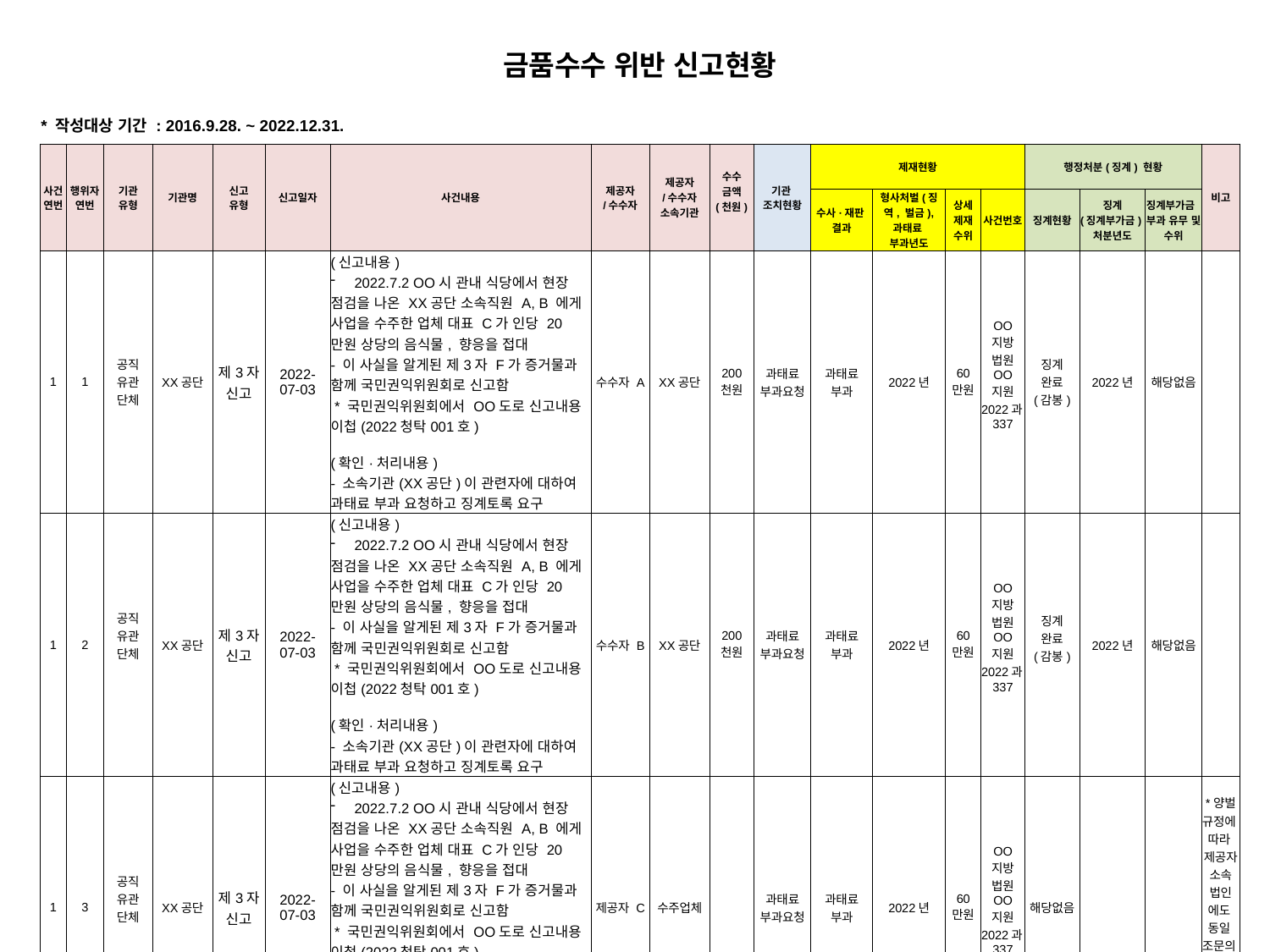

| 금품수수 위반 신고현황 |  |  |  |  |  |  |  |  |  |  |  |  |  |  |  |  |  |  |
| --- | --- | --- | --- | --- | --- | --- | --- | --- | --- | --- | --- | --- | --- | --- | --- | --- | --- | --- |
| \* 작성대상 기간 : 2016.9.28. ~ 2022.12.31. |  |  |  |  |  |  |  |  |  |  |  |  |  |  |  |  |  |  |
| 사건연번 | 행위자연번 | 기관 유형 | 기관명 | 신고 유형 | 신고일자 | 사건내용 | 제공자 /수수자 | 제공자 /수수자 소속기관 | 수수 금액 (천원) | 기관 조치현황 | 제재현황 |  |  |  | 행정처분(징계) 현황 |  |  | 비고 |
|  |  |  |  |  |  |  |  |  |  |  | 수사·재판 결과 | 형사처벌(징역, 벌금), 과태료 부과년도 | 상세 제재 수위 | 사건번호 | 징계현황 | 징계 (징계부가금) 처분년도 | 징계부가금 부과 유무 및 수위 |  |
| 1 | 1 | 공직 유관 단체 | XX공단 | 제3자 신고 | 2022- 07-03 | (신고내용) 2022.7.2 OO시 관내 식당에서 현장 점검을 나온 XX공단 소속직원 A, B 에게 사업을 수주한 업체 대표 C가 인당 20 만원 상당의 음식물, 향응을 접대 - 이 사실을 알게된 제3자 F가 증거물과 함께 국민권익위원회로 신고함 \* 국민권익위원회에서 OO도로 신고내용 이첩(2022청탁001호) (확인·처리내용) - 소속기관(XX공단)이 관련자에 대하여 과태료 부과 요청하고 징계토록 요구 | 수수자 A | XX공단 | 200 천원 | 과태료 부과요청 | 과태료 부과 | 2022년 | 60 만원 | OO 지방 법원 OO 지원 2022과337 | 징계 완료 (감봉) | 2022년 | 해당없음 |  |
| 1 | 2 | 공직 유관 단체 | XX공단 | 제3자 신고 | 2022- 07-03 | (신고내용) 2022.7.2 OO시 관내 식당에서 현장 점검을 나온 XX공단 소속직원 A, B 에게 사업을 수주한 업체 대표 C가 인당 20 만원 상당의 음식물, 향응을 접대 - 이 사실을 알게된 제3자 F가 증거물과 함께 국민권익위원회로 신고함 \* 국민권익위원회에서 OO도로 신고내용 이첩(2022청탁001호) (확인·처리내용) - 소속기관(XX공단)이 관련자에 대하여 과태료 부과 요청하고 징계토록 요구 | 수수자 B | XX공단 | 200 천원 | 과태료 부과요청 | 과태료 부과 | 2022년 | 60 만원 | OO 지방 법원 OO 지원 2022과337 | 징계 완료 (감봉) | 2022년 | 해당없음 |  |
| 1 | 3 | 공직 유관 단체 | XX공단 | 제3자 신고 | 2022- 07-03 | (신고내용) 2022.7.2 OO시 관내 식당에서 현장 점검을 나온 XX공단 소속직원 A, B 에게 사업을 수주한 업체 대표 C가 인당 20 만원 상당의 음식물, 향응을 접대 - 이 사실을 알게된 제3자 F가 증거물과 함께 국민권익위원회로 신고함 \* 국민권익위원회에서 OO도로 신고내용 이첩(2022청탁001호) (확인·처리내용) - 소속기관(XX공단)이 관련자에 대하여 과태료 부과 요청하고 징계토록 요구 | 제공자 C | 수주업체 |  | 과태료 부과요청 | 과태료 부과 | 2022년 | 60 만원 | OO 지방 법원 OO 지원 2022과337 | 해당없음 |  |  | \*양벌 규정에 따라 제공자 소속 법인 에도 동일 조문의 과태료 부과 (60 만원) |